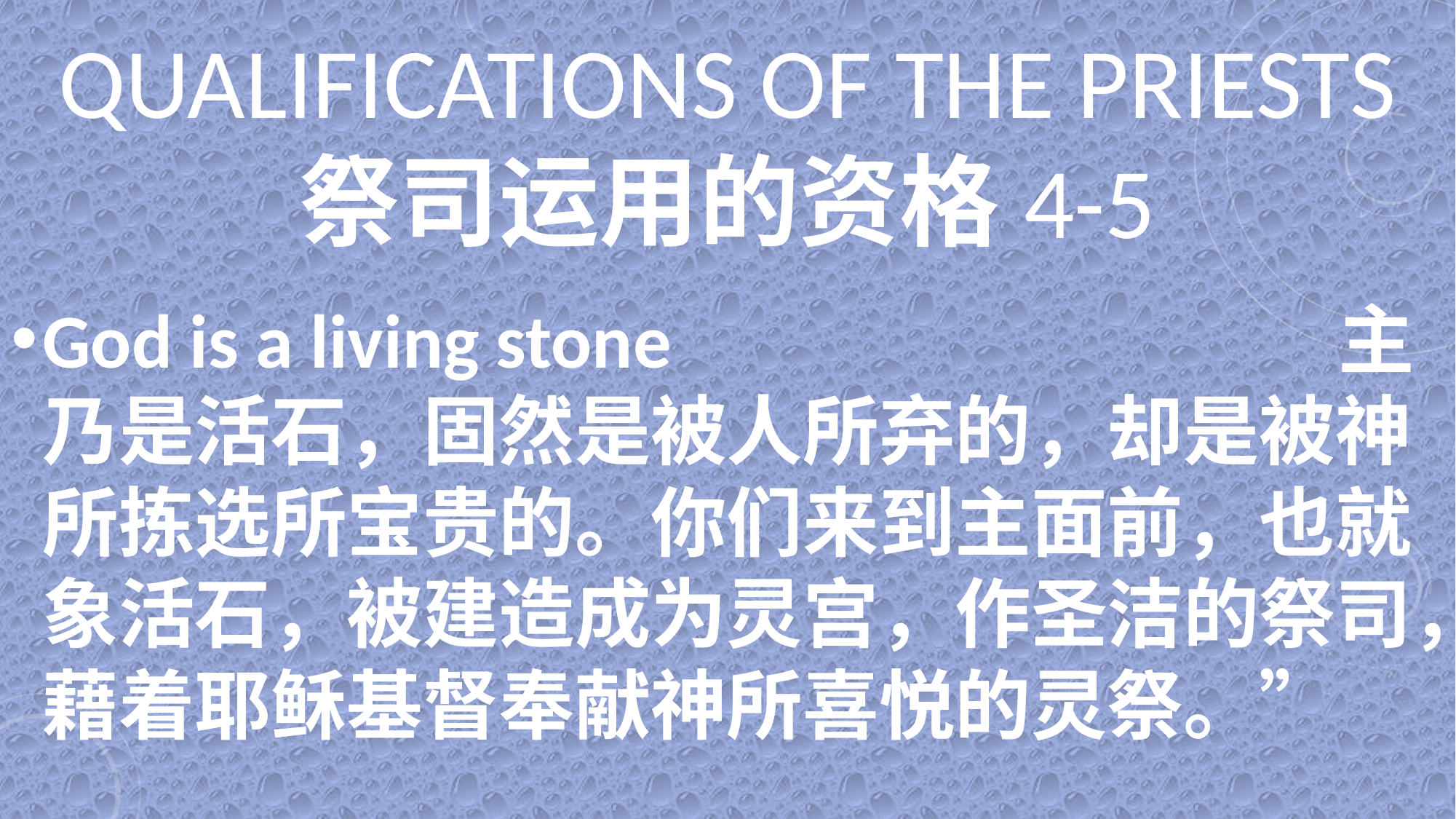

# QUALIFICATIONS OF THE PRIESTS 祭司运用的资格4-5
God is a living stone                                      主乃是活石，固然是被人所弃的，却是被神所拣选所宝贵的。你们来到主面前，也就象活石，被建造成为灵宫，作圣洁的祭司，藉着耶稣基督奉献神所喜悦的灵祭。”